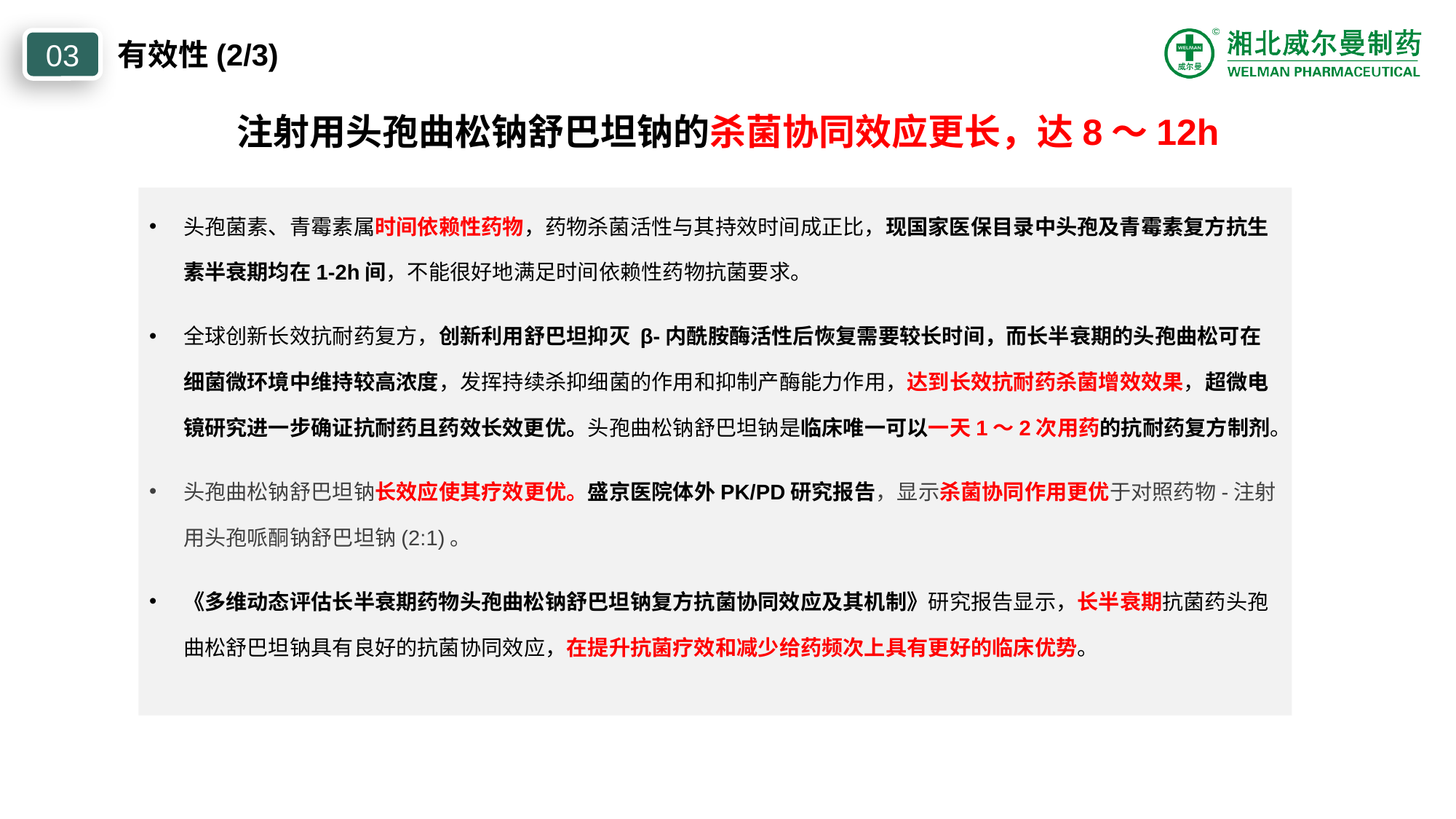

03
有效性(2/3)
注射用头孢曲松钠舒巴坦钠的杀菌协同效应更长，达8～12h
头孢菌素、青霉素属时间依赖性药物，药物杀菌活性与其持效时间成正比，现国家医保目录中头孢及青霉素复方抗生素半衰期均在1-2h间，不能很好地满足时间依赖性药物抗菌要求。
全球创新长效抗耐药复方，创新利用舒巴坦抑灭 β-内酰胺酶活性后恢复需要较长时间，而长半衰期的头孢曲松可在细菌微环境中维持较高浓度，发挥持续杀抑细菌的作用和抑制产酶能力作用，达到长效抗耐药杀菌增效效果，超微电镜研究进一步确证抗耐药且药效长效更优。头孢曲松钠舒巴坦钠是临床唯一可以一天1～2次用药的抗耐药复方制剂。
头孢曲松钠舒巴坦钠长效应使其疗效更优。盛京医院体外PK/PD研究报告，显示杀菌协同作用更优于对照药物-注射用头孢哌酮钠舒巴坦钠(2:1)。
《多维动态评估长半衰期药物头孢曲松钠舒巴坦钠复方抗菌协同效应及其机制》研究报告显示，长半衰期抗菌药头孢曲松舒巴坦钠具有良好的抗菌协同效应，在提升抗菌疗效和减少给药频次上具有更好的临床优势。